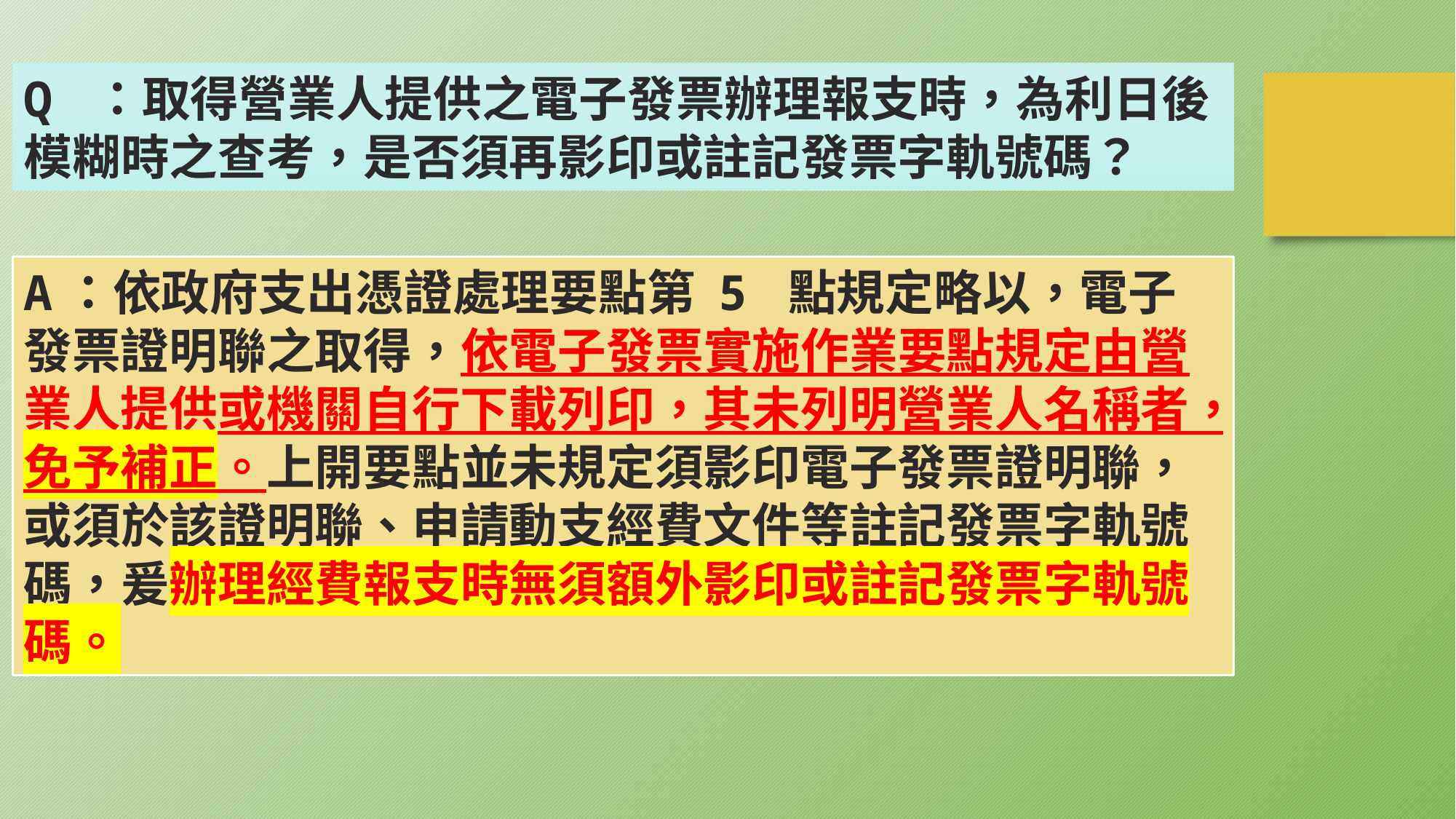

Q ：取得營業人提供之電子發票辦理報支時，為利日後模糊時之查考，是否須再影印或註記發票字軌號碼？
A：依政府支出憑證處理要點第 5 點規定略以，電子發票證明聯之取得，依電子發票實施作業要點規定由營業人提供或機關自行下載列印，其未列明營業人名稱者，免予補正。上開要點並未規定須影印電子發票證明聯，或須於該證明聯、申請動支經費文件等註記發票字軌號碼，爰辦理經費報支時無須額外影印或註記發票字軌號碼。